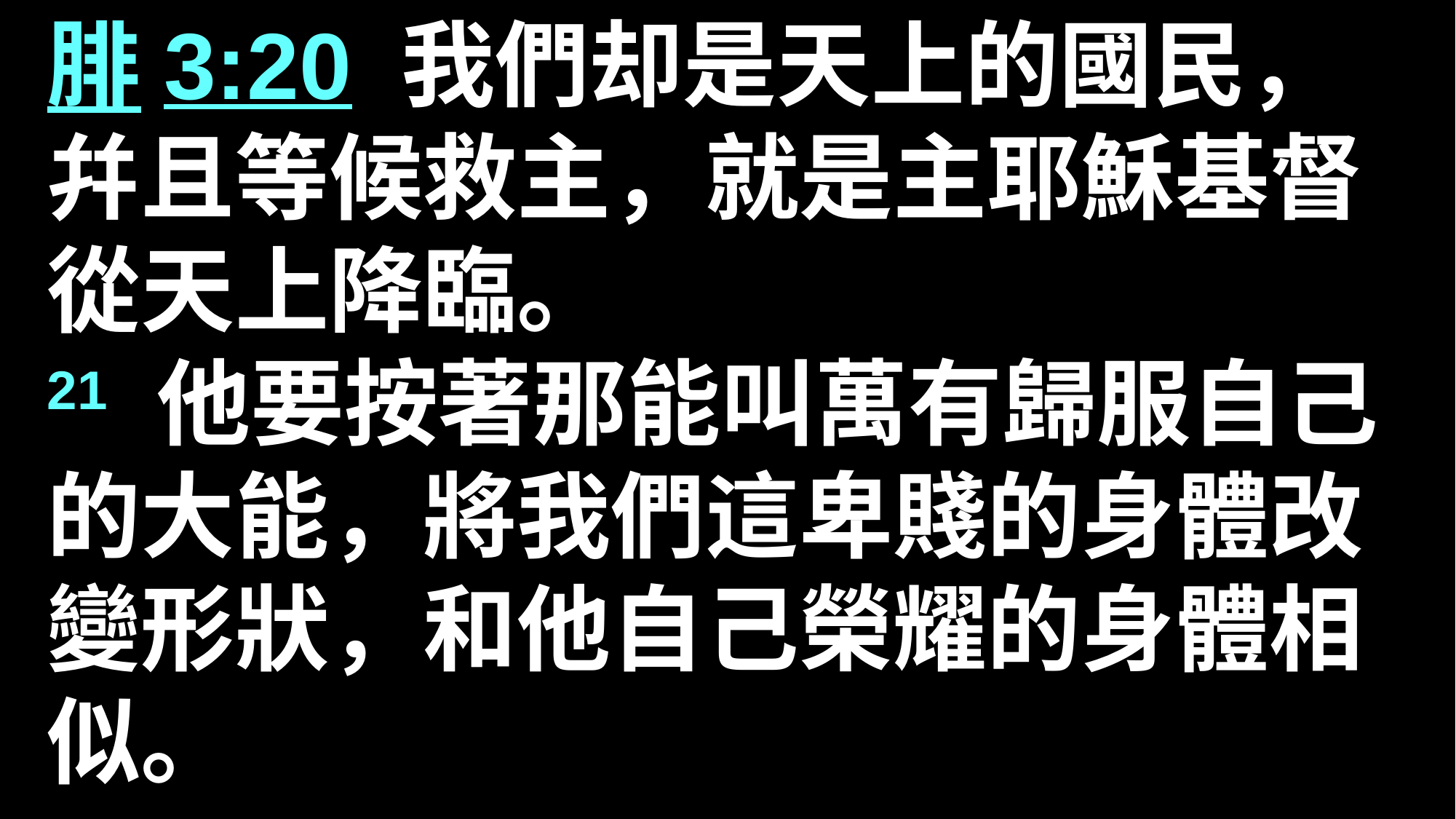

腓3:20 我們却是天上的國民，
幷且等候救主，就是主耶穌基督從天上降臨。
21 他要按著那能叫萬有歸服自己的大能，將我們這卑賤的身體改變形狀，和他自己榮耀的身體相似。